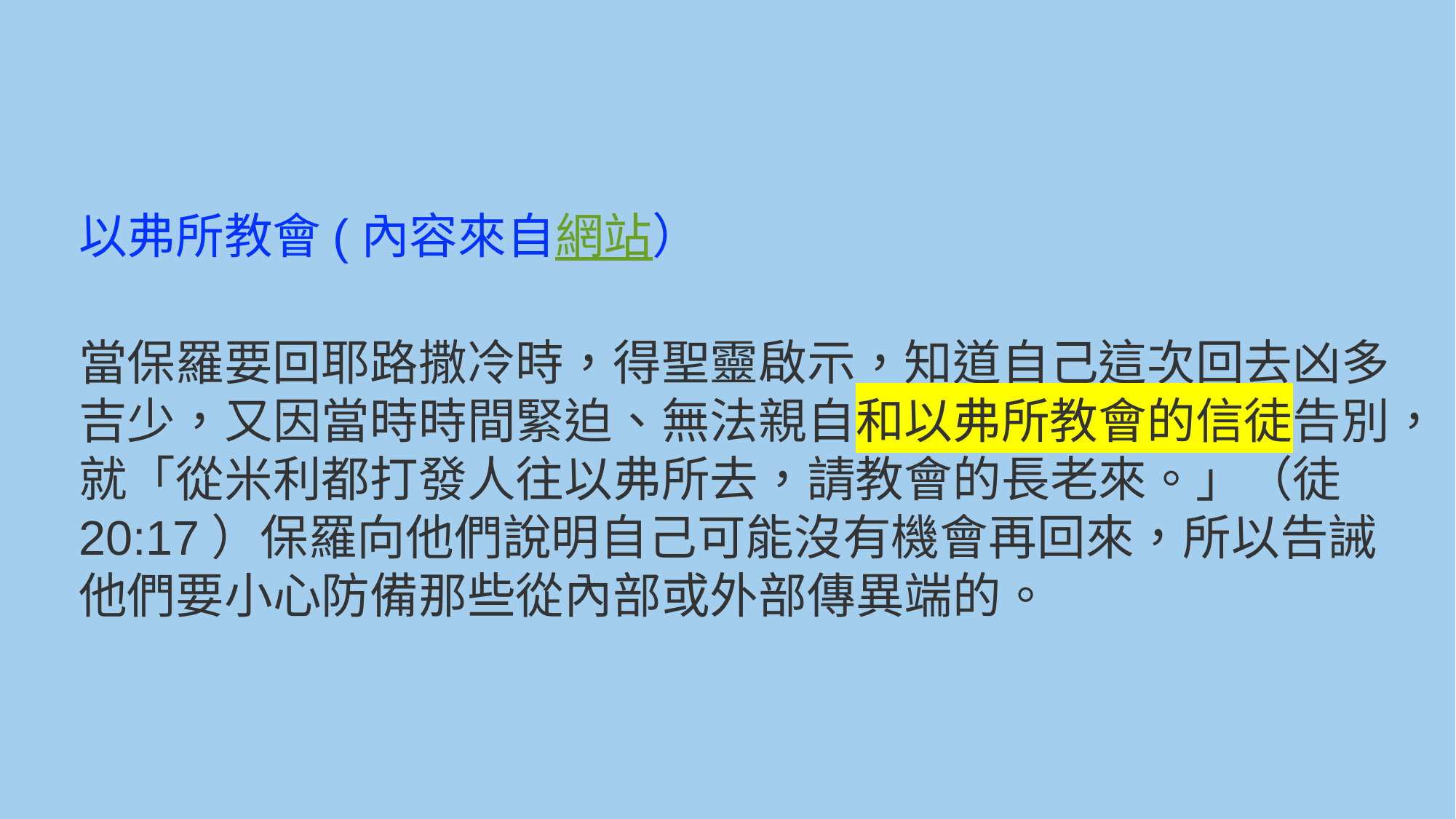

以弗所教會(內容來自網站）
當保羅要回耶路撒冷時，得聖靈啟示，知道自己這次回去凶多吉少，又因當時時間緊迫、無法親自和以弗所教會的信徒告別，就「從米利都打發人往以弗所去，請教會的長老來。」（徒20:17）保羅向他們說明自己可能沒有機會再回來，所以告誡他們要小心防備那些從內部或外部傳異端的。